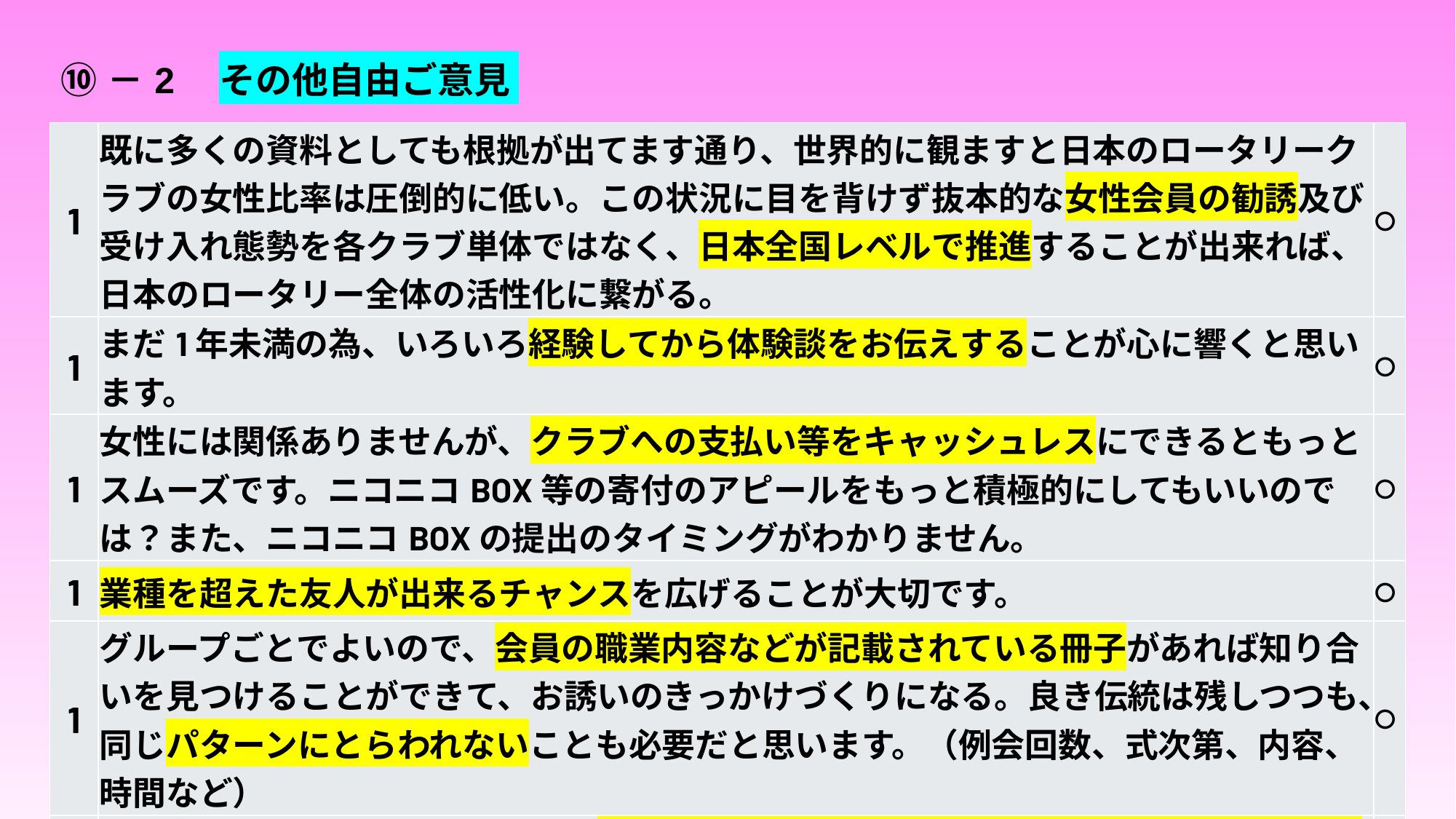

# ⑩－2　その他自由ご意見
| 1 | 既に多くの資料としても根拠が出てます通り、世界的に観ますと日本のロータリークラブの女性比率は圧倒的に低い。この状況に目を背けず抜本的な女性会員の勧誘及び受け入れ態勢を各クラブ単体ではなく、日本全国レベルで推進することが出来れば、日本のロータリー全体の活性化に繋がる。 | 〇 |
| --- | --- | --- |
| 1 | まだ1年未満の為、いろいろ経験してから体験談をお伝えすることが心に響くと思います。 | 〇 |
| 1 | 女性には関係ありませんが、クラブへの支払い等をキャッシュレスにできるともっとスムーズです。ニコニコBOX等の寄付のアピールをもっと積極的にしてもいいのでは？また、ニコニコBOXの提出のタイミングがわかりません。 | 〇 |
| 1 | 業種を超えた友人が出来るチャンスを広げることが大切です。 | 〇 |
| 1 | グループごとでよいので、会員の職業内容などが記載されている冊子があれば知り合いを見つけることができて、お誘いのきっかけづくりになる。良き伝統は残しつつも、同じパターンにとらわれないことも必要だと思います。（例会回数、式次第、内容、時間など） | 〇 |
| 1 | ロータリアン減少傾向にある中、現存するロータリアンの意識の高さを示さなければならないと思います。 | 〇 |
| 1 | 今後ともよろしくお願いいたします。 | 〇 |